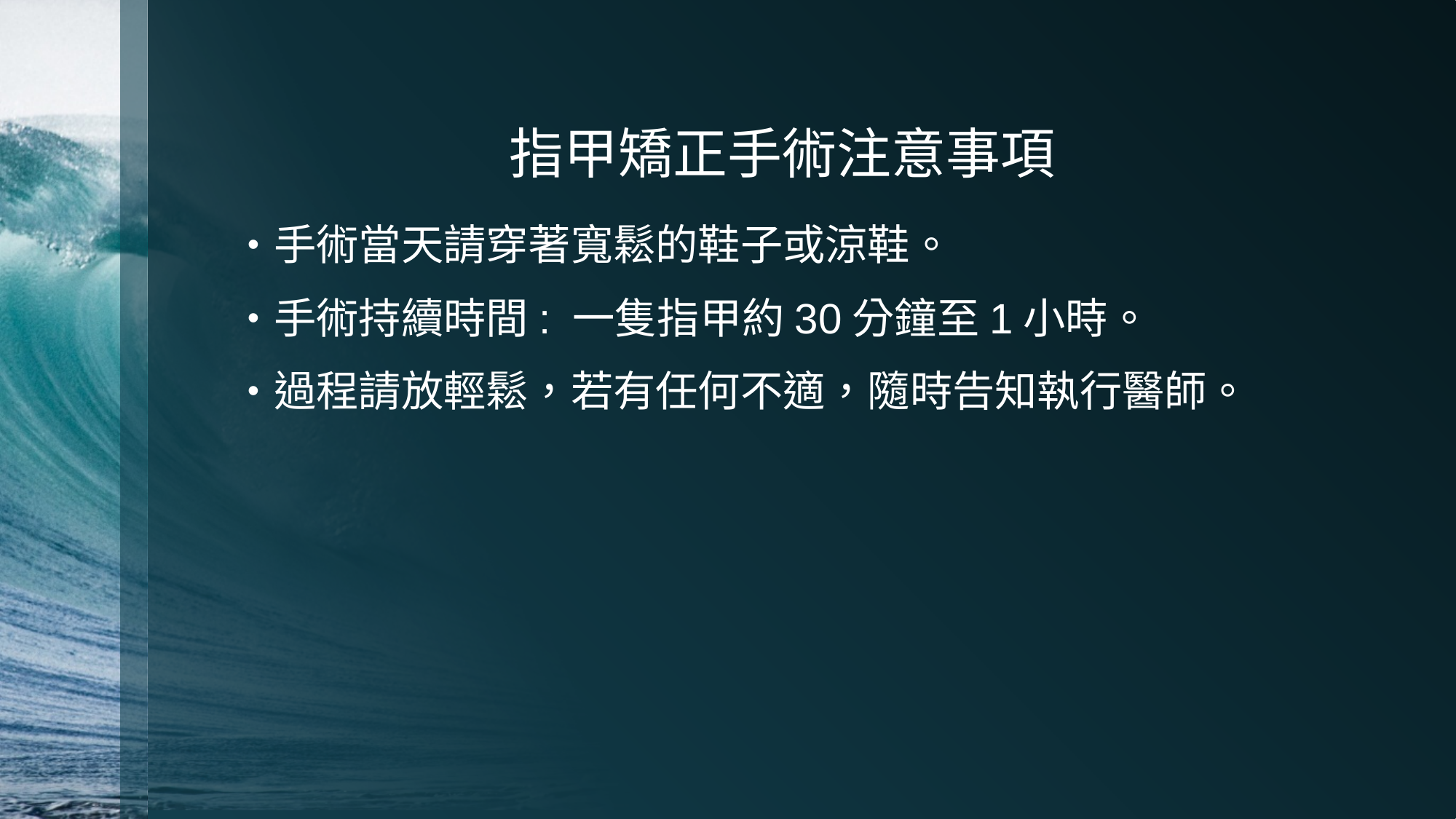

# 指甲矯正手術注意事項
手術當天請穿著寬鬆的鞋子或涼鞋。
手術持續時間: 一隻指甲約30分鐘至1小時。
過程請放輕鬆，若有任何不適，隨時告知執行醫師。